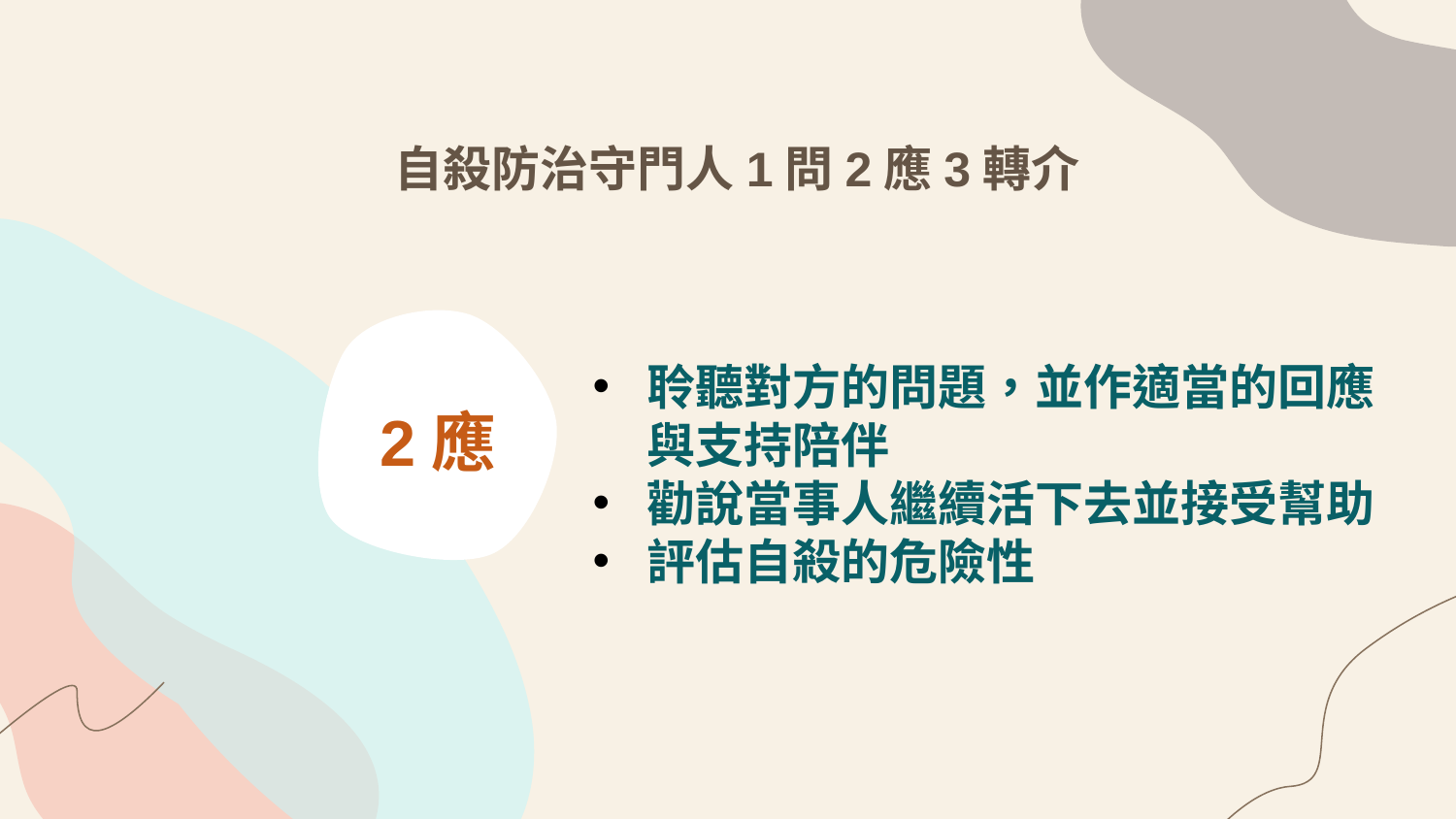

# 自殺防治守門人1問2應3轉介

2應
聆聽對方的問題，並作適當的回應與支持陪伴
勸說當事人繼續活下去並接受幫助
評估自殺的危險性